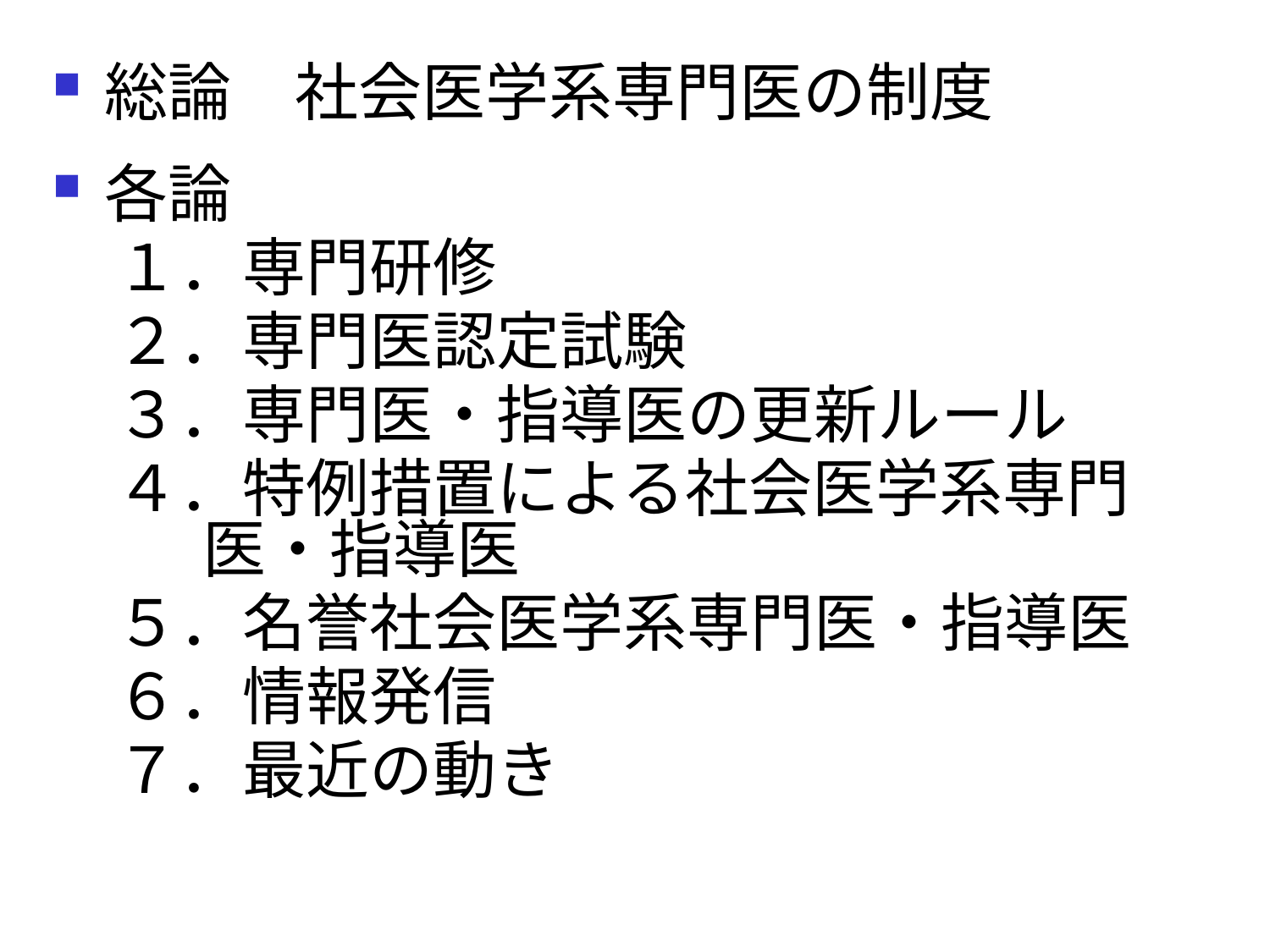

総論　社会医学系専門医の制度

各論
１．専門研修
２．専門医認定試験
３．専門医・指導医の更新ルール
４．特例措置による社会医学系専門医・指導医
５．名誉社会医学系専門医・指導医
６．情報発信
７．最近の動き